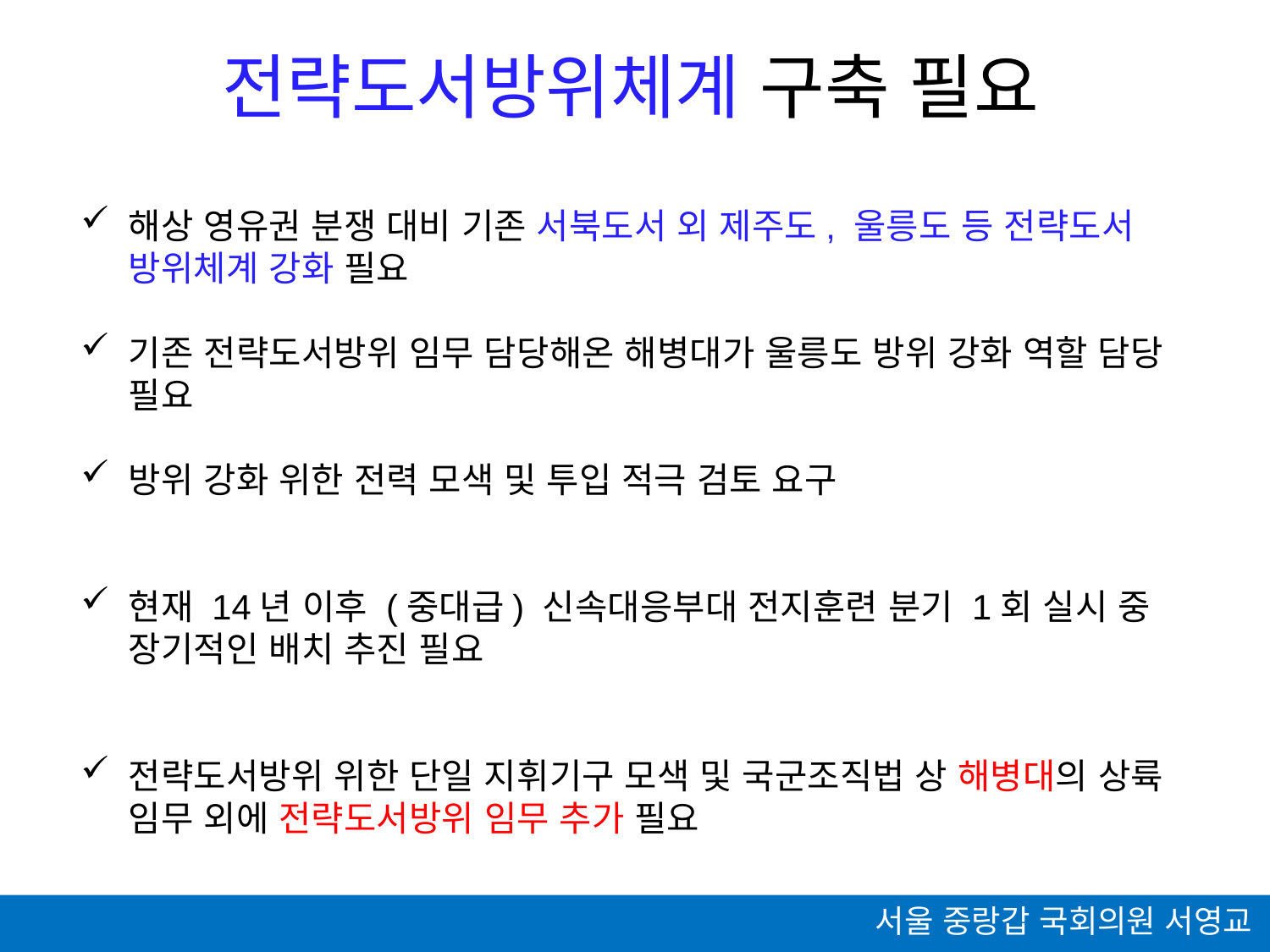

전략도서방위체계 구축 필요

해상 영유권 분쟁 대비 기존 서북도서 외 제주도, 울릉도 등 전략도서 방위체계 강화 필요

기존 전략도서방위 임무 담당해온 해병대가 울릉도 방위 강화 역할 담당 필요

방위 강화 위한 전력 모색 및 투입 적극 검토 요구

현재 14년 이후 (중대급) 신속대응부대 전지훈련 분기 1회 실시 중  장기적인 배치 추진 필요

전략도서방위 위한 단일 지휘기구 모색 및 국군조직법 상 해병대의 상륙 임무 외에 전략도서방위 임무 추가 필요

서울 중랑갑 국회의원 서영교